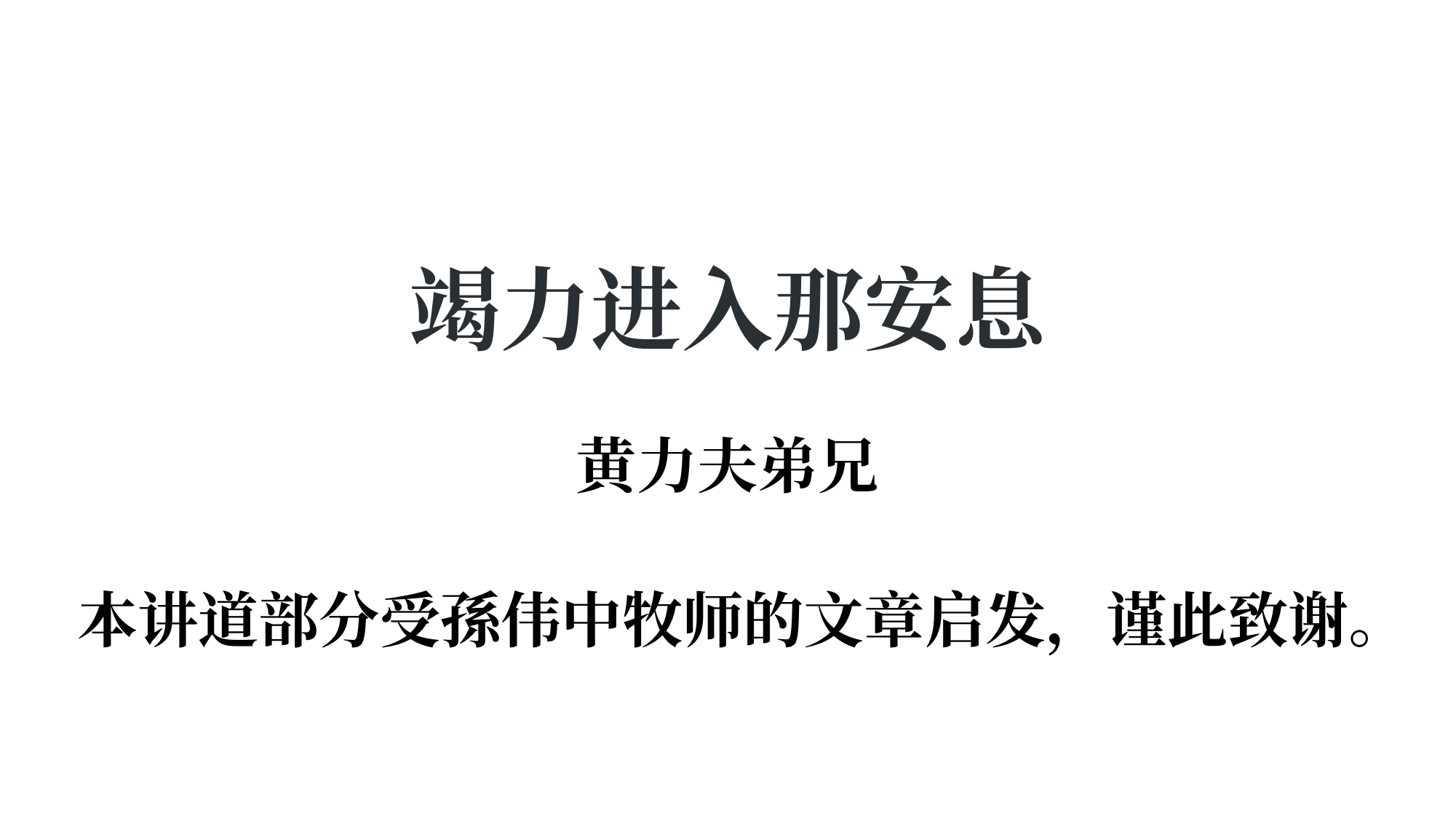

# 竭力进入那安息
黄力夫弟兄
本讲道部分受孫伟中牧师的文章启发，谨此致谢。